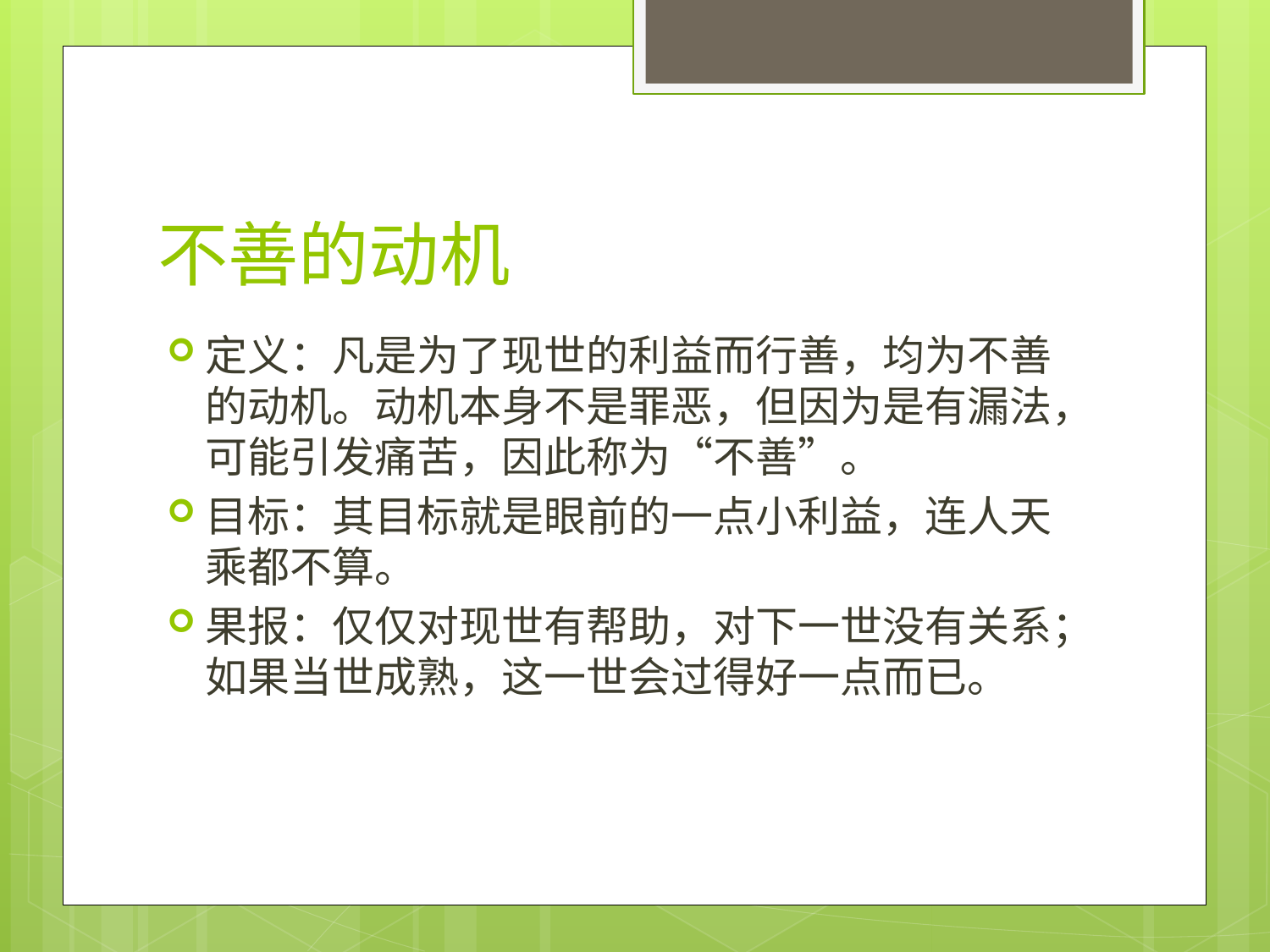

# 不善的动机
定义：凡是为了现世的利益而行善，均为不善的动机。动机本身不是罪恶，但因为是有漏法，可能引发痛苦，因此称为“不善”。
目标：其目标就是眼前的一点小利益，连人天乘都不算。
果报：仅仅对现世有帮助，对下一世没有关系；如果当世成熟，这一世会过得好一点而已。